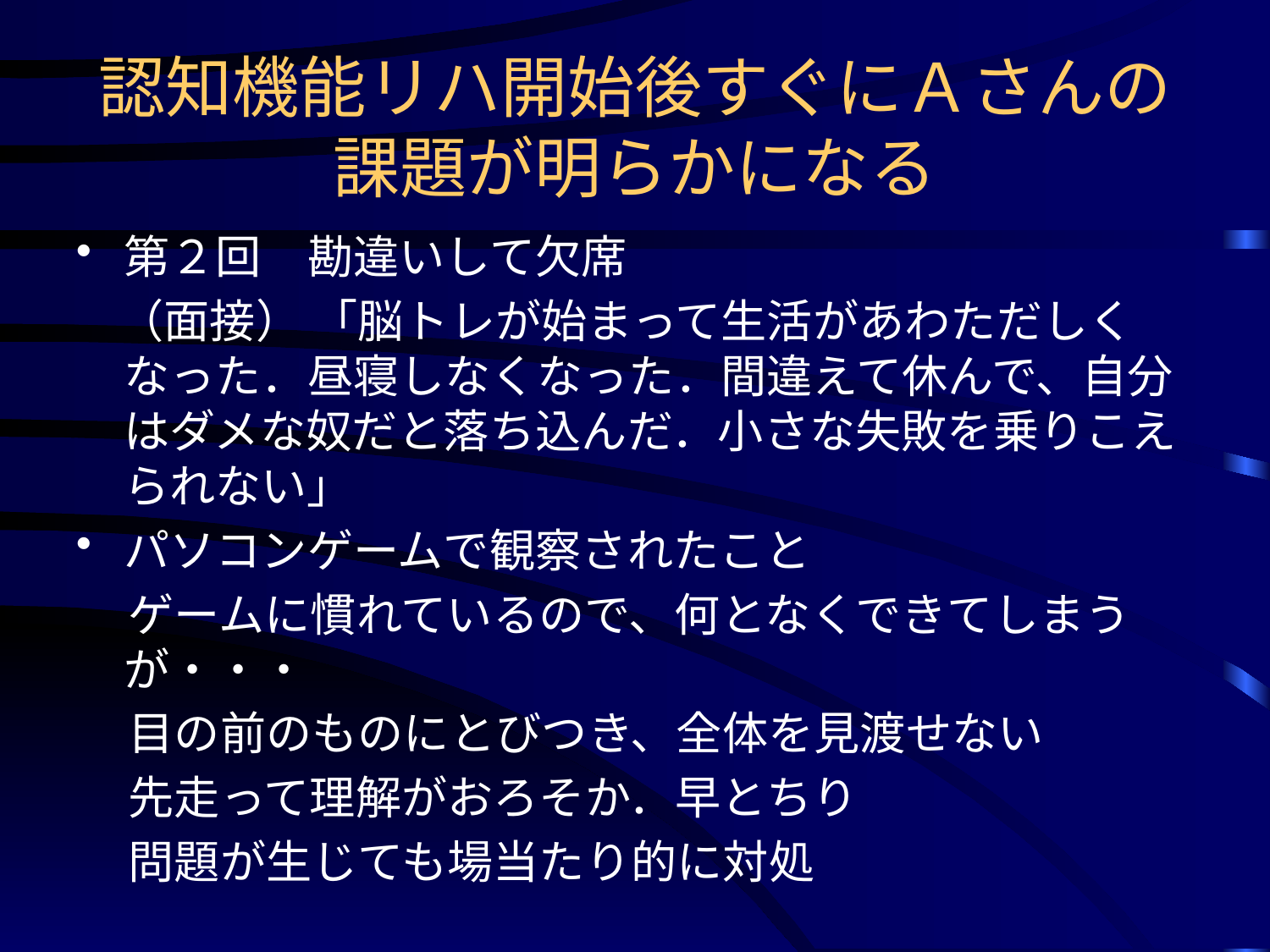

認知機能リハ開始後すぐにＡさんの課題が明らかになる
第２回　勘違いして欠席
   （面接） 「脳トレが始まって生活があわただしくなった．昼寝しなくなった．間違えて休んで、自分はダメな奴だと落ち込んだ．小さな失敗を乗りこえられない」
パソコンゲームで観察されたこと
    ゲームに慣れているので、何となくできてしまうが・・・
    目の前のものにとびつき、全体を見渡せない
    先走って理解がおろそか．早とちり
    問題が生じても場当たり的に対処